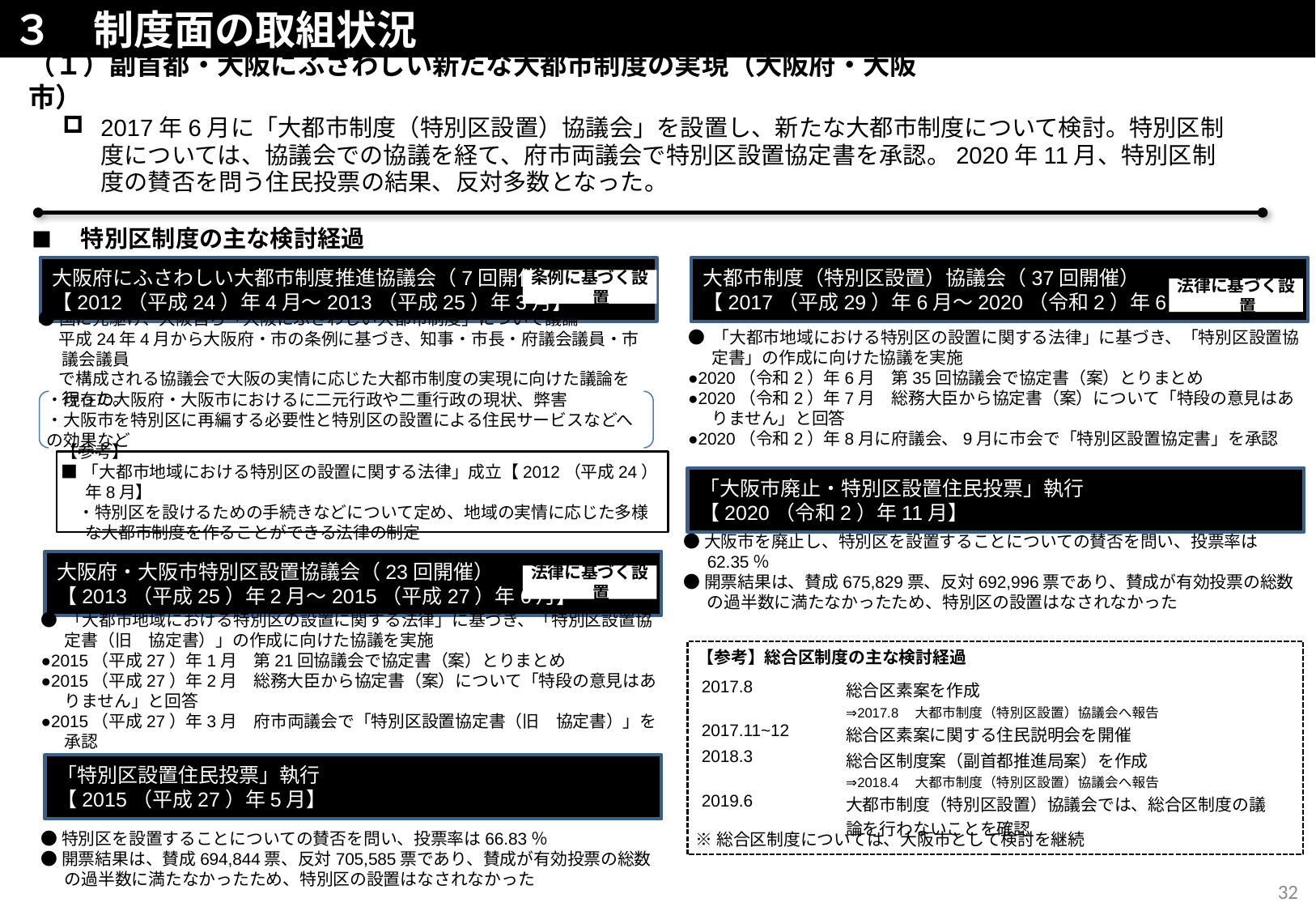

# ３　制度面の取組状況
（１）副首都・大阪にふさわしい新たな大都市制度の実現（大阪府・大阪市）
2017年6月に「大都市制度（特別区設置）協議会」を設置し、新たな大都市制度について検討。特別区制度については、協議会での協議を経て、府市両議会で特別区設置協定書を承認。2020年11月、特別区制度の賛否を問う住民投票の結果、反対多数となった。
■　特別区制度の主な検討経過
大阪府にふさわしい大都市制度推進協議会（7回開催）
【2012（平成24）年4月～2013（平成25）年3月】
大都市制度（特別区設置）協議会（37回開催）
【2017（平成29）年6月～2020（令和2）年6月】
条例に基づく設置
法律に基づく設置
●国に先駆け、大阪自ら「大阪にふさわしい大都市制度」について議論
　 平成24年4月から大阪府・市の条例に基づき、知事・市長・府議会議員・市議会議員
　 で構成される協議会で大阪の実情に応じた大都市制度の実現に向けた議論を行った。
● 「大都市地域における特別区の設置に関する法律」に基づき、「特別区設置協定書」の作成に向けた協議を実施
●2020（令和2）年6月　第35回協議会で協定書（案）とりまとめ
●2020（令和2）年7月　総務大臣から協定書（案）について「特段の意見はありません」と回答
●2020（令和2）年8月に府議会、9月に市会で「特別区設置協定書」を承認
・現在の大阪府・大阪市におけるに二元行政や二重行政の現状、弊害
・大阪市を特別区に再編する必要性と特別区の設置による住民サービスなどへの効果など
【参考】
■「大都市地域における特別区の設置に関する法律」成立【2012（平成24）年8月】
　・特別区を設けるための手続きなどについて定め、地域の実情に応じた多様な大都市制度を作ることができる法律の制定
「大阪市廃止・特別区設置住民投票」執行
【2020（令和2）年11月】
●大阪市を廃止し、特別区を設置することについての賛否を問い、投票率は62.35％
●開票結果は、賛成675,829票、反対692,996票であり、賛成が有効投票の総数の過半数に満たなかったため、特別区の設置はなされなかった
大阪府・大阪市特別区設置協議会（23回開催）
【2013（平成25）年2月～2015（平成27）年6月】
法律に基づく設置
● 「大都市地域における特別区の設置に関する法律」に基づき、「特別区設置協定書（旧　協定書）」の作成に向けた協議を実施
●2015（平成27）年1月　第21回協議会で協定書（案）とりまとめ
●2015（平成27）年2月　総務大臣から協定書（案）について「特段の意見はありません」と回答
●2015（平成27）年3月　府市両議会で「特別区設置協定書（旧　協定書）」を承認
【参考】総合区制度の主な検討経過

| 2017.8 | 総合区素案を作成 ⇒2017.8　大都市制度（特別区設置）協議会へ報告 |
| --- | --- |
| 2017.11~12 | 総合区素案に関する住民説明会を開催 |
| 2018.3 | 総合区制度案（副首都推進局案）を作成 ⇒2018.4　大都市制度（特別区設置）協議会へ報告 |
| 2019.6 | 大都市制度（特別区設置）協議会では、総合区制度の議論を行わないことを確認 |
「特別区設置住民投票」執行
【2015（平成27）年5月】
●特別区を設置することについての賛否を問い、投票率は66.83％
●開票結果は、賛成694,844票、反対705,585票であり、賛成が有効投票の総数の過半数に満たなかったため、特別区の設置はなされなかった
※総合区制度については、大阪市として検討を継続
32